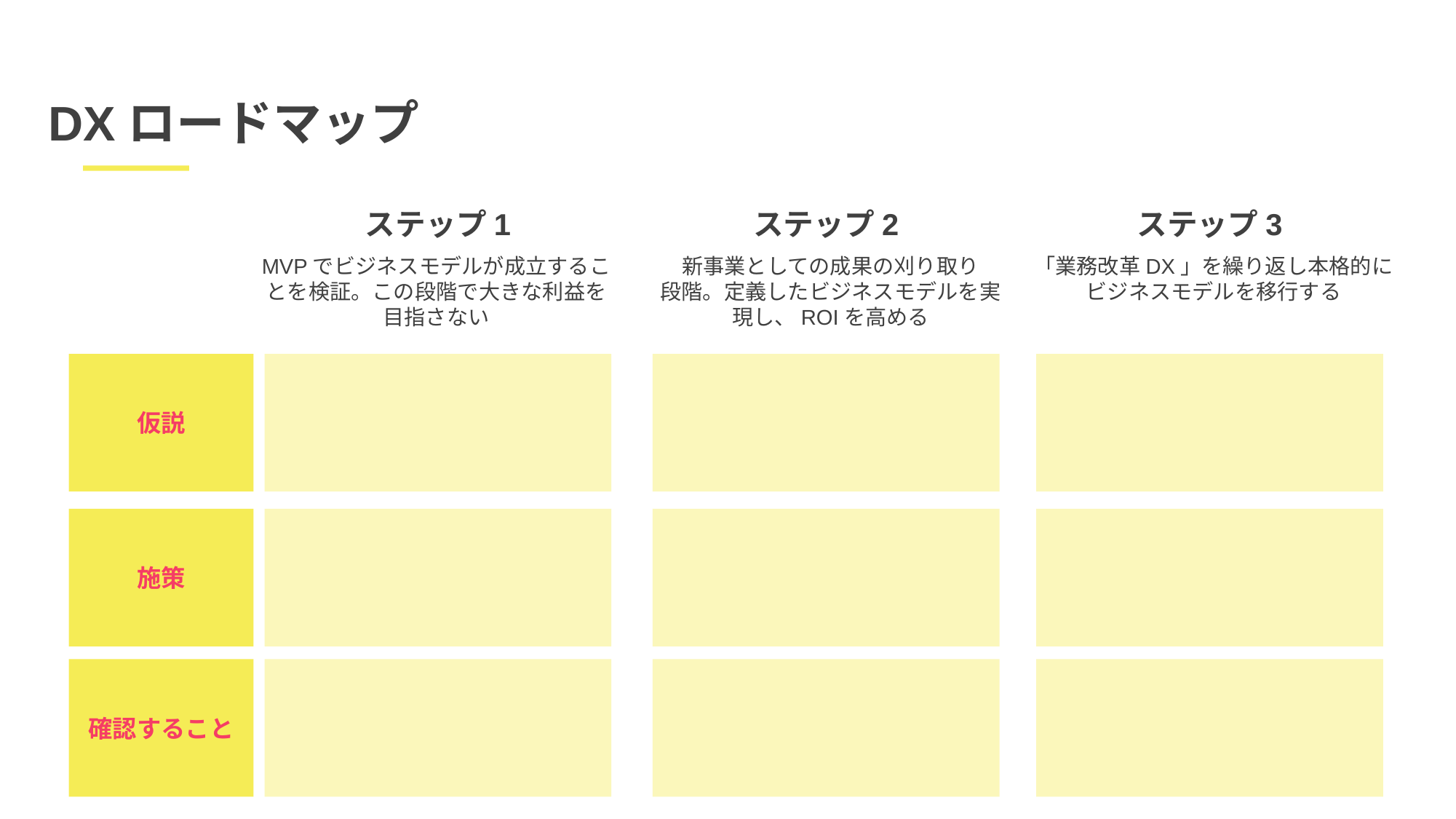

DXロードマップ

ステップ2
ステップ3
ステップ1
MVPでビジネスモデルが成立することを検証。この段階で大きな利益を目指さない
新事業としての成果の刈り取り
段階。定義したビジネスモデルを実現し、ROIを高める
「業務改革DX」を繰り返し本格的に
ビジネスモデルを移行する
仮説

施策

確認すること